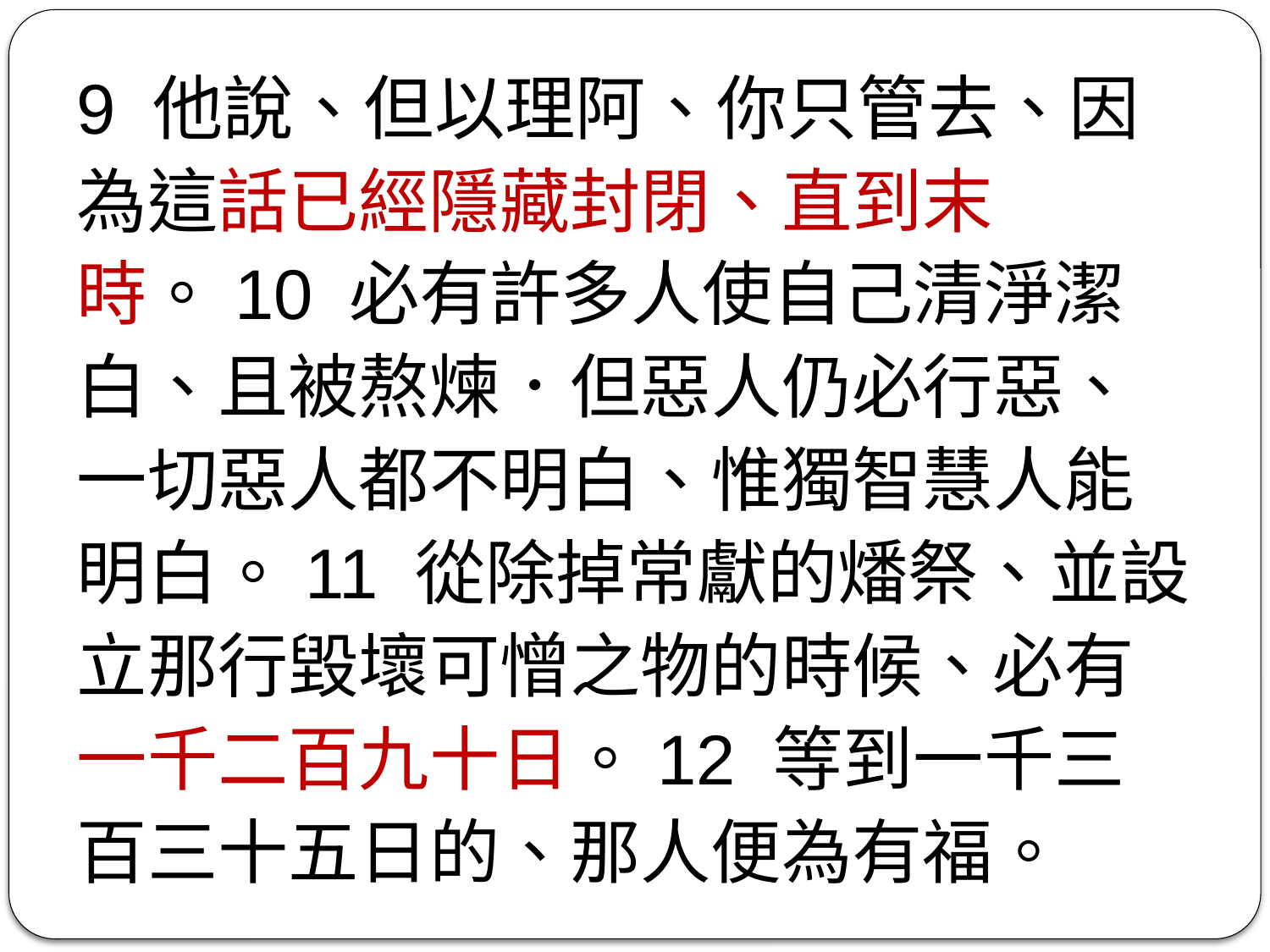

9 他說、但以理阿、你只管去、因為這話已經隱藏封閉、直到末時。10 必有許多人使自己清淨潔白、且被熬煉．但惡人仍必行惡、一切惡人都不明白、惟獨智慧人能明白。11 從除掉常獻的燔祭、並設立那行毀壞可憎之物的時候、必有一千二百九十日。12 等到一千三百三十五日的、那人便為有福。